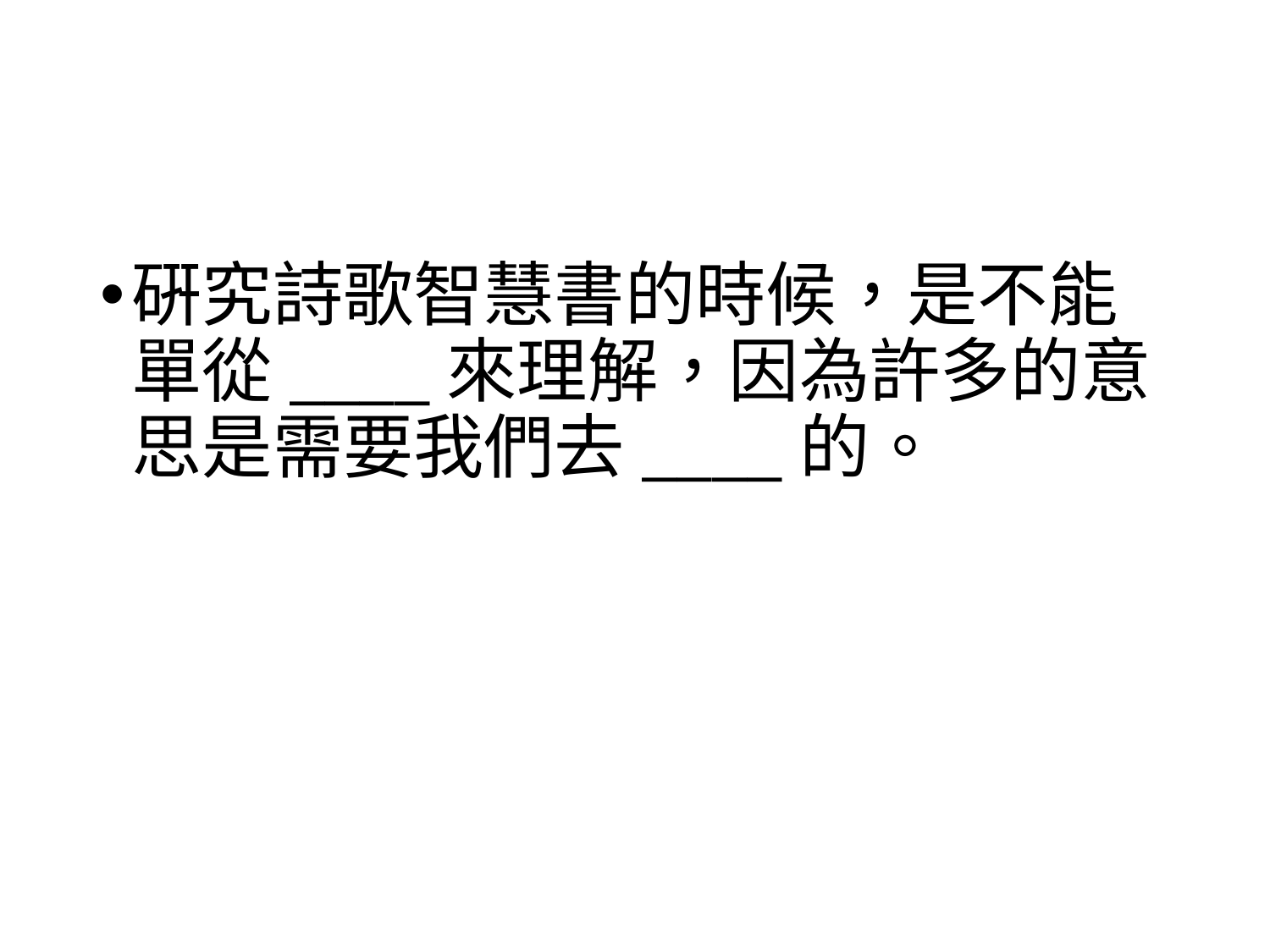

#
硏究詩歌智慧書的時候，是不能單從____來理解，因為許多的意思是需要我們去____的。